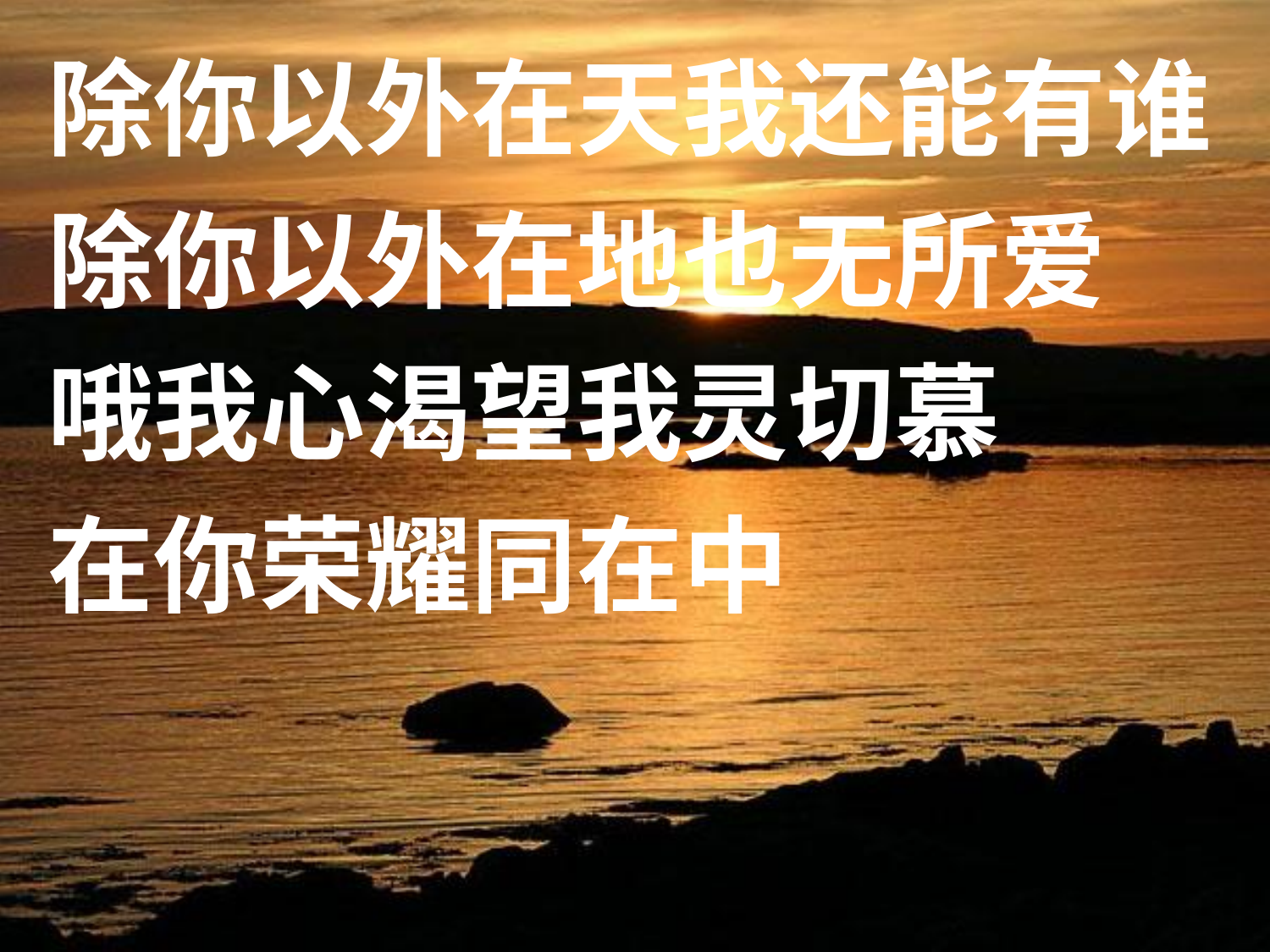

除你以外在天我还能有谁
除你以外在地也无所爱
哦我心渴望我灵切慕
在你荣耀同在中